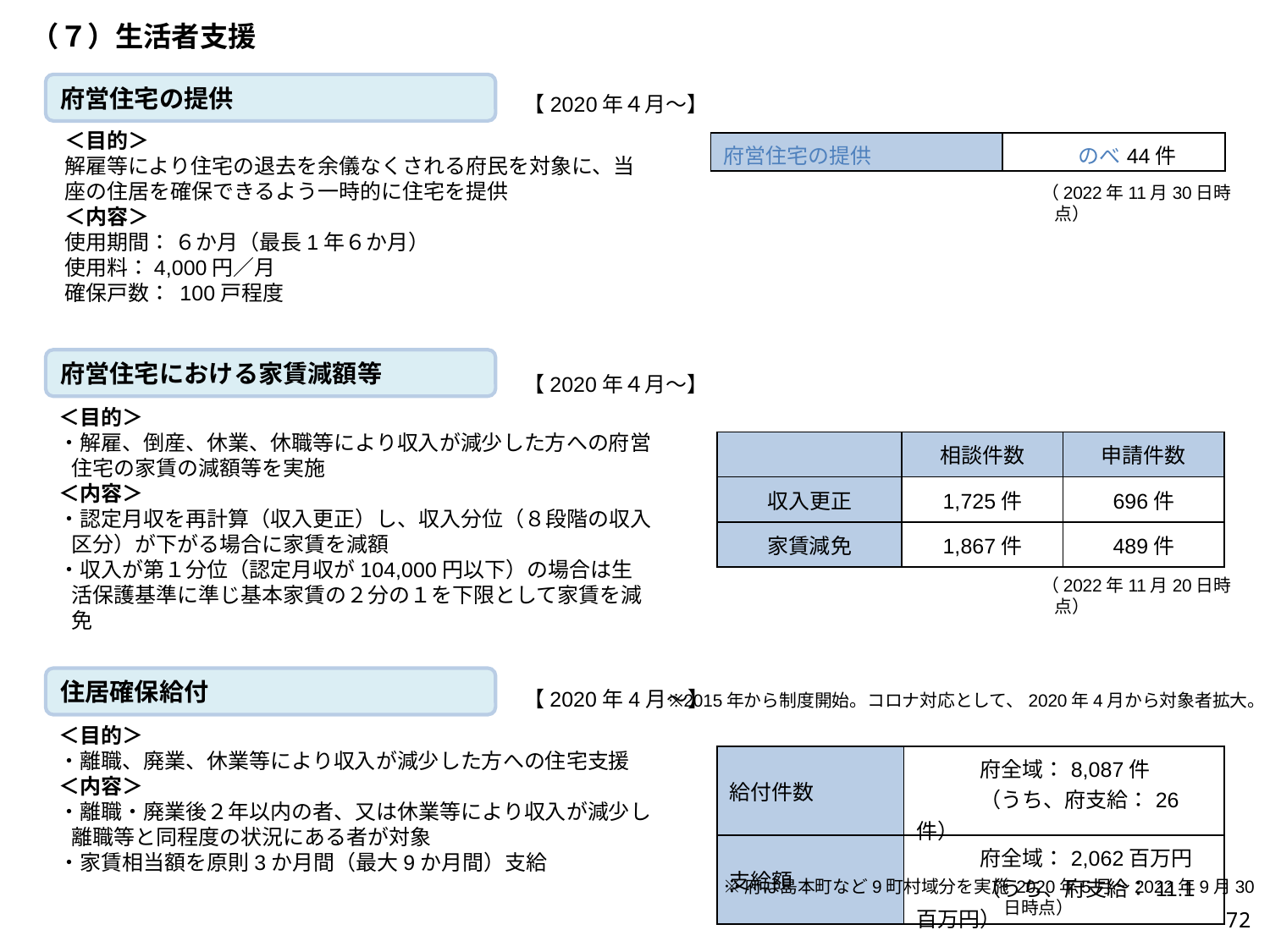

（７）生活者支援
府営住宅の提供
【2020年４月～】
＜目的＞
解雇等により住宅の退去を余儀なくされる府民を対象に、当座の住居を確保できるよう一時的に住宅を提供
＜内容＞
使用期間： ６か月（最長1年６か月）
使用料：4,000円／月
確保戸数： 100戸程度
| 府営住宅の提供 | のべ44件 |
| --- | --- |
（2022年11月30日時点）
府営住宅における家賃減額等
【2020年４月～】
＜目的＞
・解雇、倒産、休業、休職等により収入が減少した方への府営住宅の家賃の減額等を実施
＜内容＞
・認定月収を再計算（収入更正）し、収入分位（８段階の収入区分）が下がる場合に家賃を減額
・収入が第１分位（認定月収が104,000円以下）の場合は生活保護基準に準じ基本家賃の２分の１を下限として家賃を減免
|  | 相談件数 | 申請件数 |
| --- | --- | --- |
| 収入更正 | 1,725件 | 696件 |
| 家賃減免 | 1,867件 | 489件 |
（2022年11月20日時点）
住居確保給付
【2020年4月～】
※2015年から制度開始。コロナ対応として、2020年4月から対象者拡大。
＜目的＞
・離職、廃業、休業等により収入が減少した方への住宅支援
＜内容＞
・離職・廃業後２年以内の者、又は休業等により収⼊が減少し離職等と同程度の状況にある者が対象
・家賃相当額を原則3か月間（最大9か月間）支給
| 給付件数 | 府全域：8,087件 　　　（うち、府支給：26件） |
| --- | --- |
| 支給額 | 府全域：2,062百万円 　　　（うち、府支給：11.1百万円） |
※府は島本町など9町村域分を実施
（ 2020年5月～2022年9月30日時点）
72